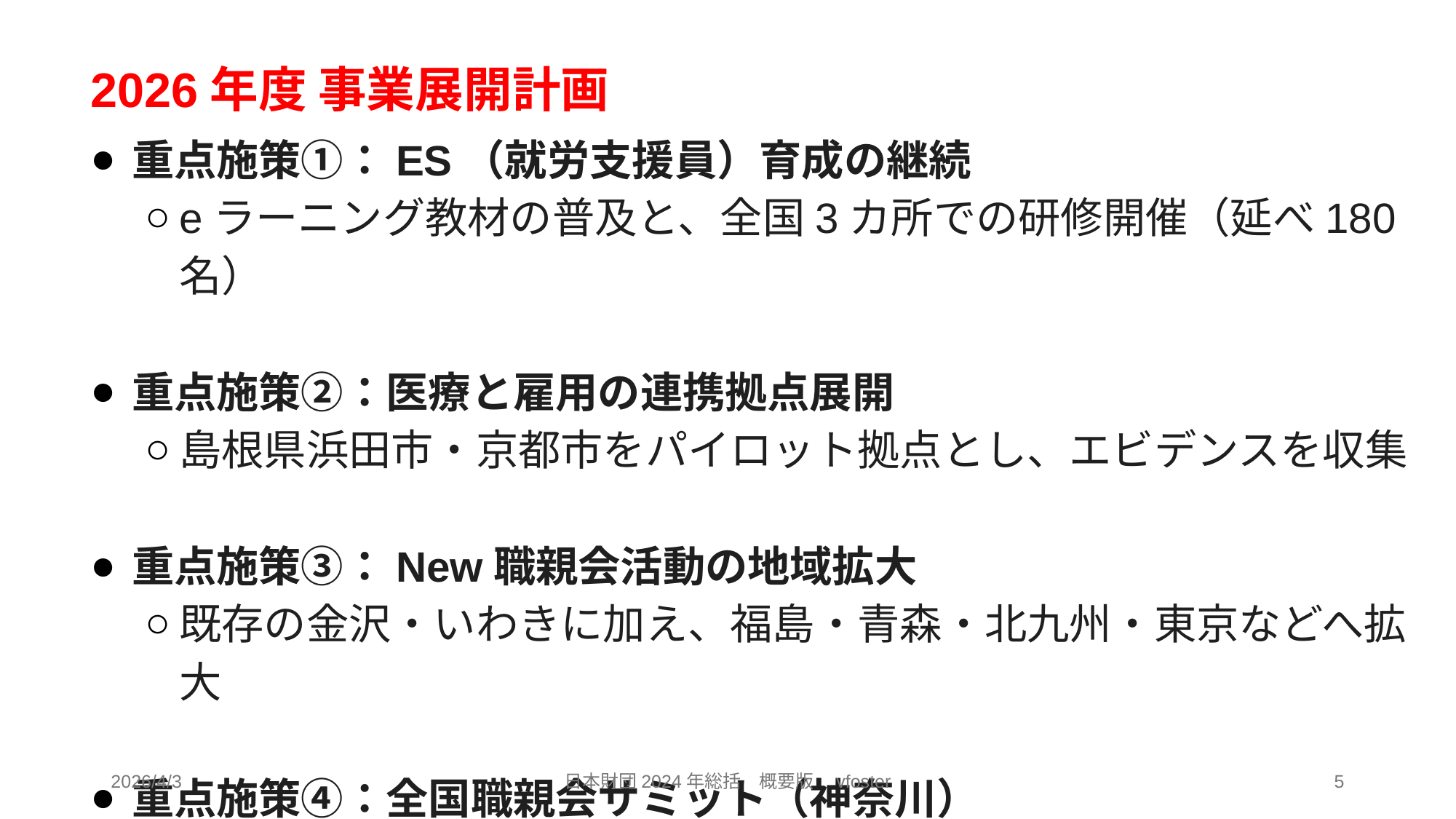

2026年度 事業展開計画
重点施策①：ES（就労支援員）育成の継続
eラーニング教材の普及と、全国3カ所での研修開催（延べ180名）
重点施策②：医療と雇用の連携拠点展開
島根県浜田市・京都市をパイロット拠点とし、エビデンスを収集
重点施策③：New職親会活動の地域拡大
既存の金沢・いわきに加え、福島・青森・北九州・東京などへ拡大
重点施策④：全国職親会サミット（神奈川）
8地域参加規模で開催し、現場の声を反映した政策提言を実施
2026/4/3
日本財団2024年総括　概要版　vfoster
5